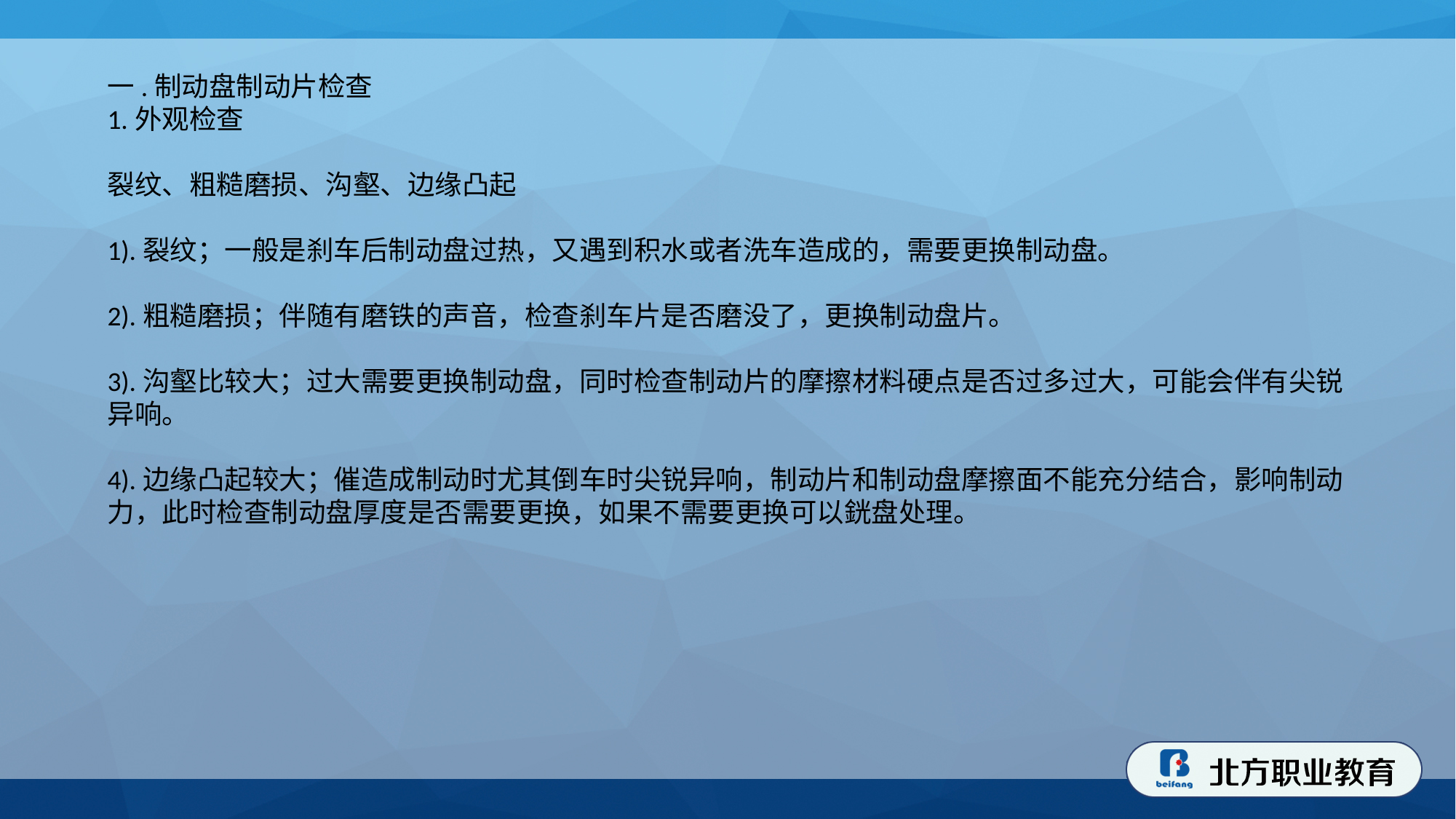

一.制动盘制动片检查
1.外观检查

裂纹、粗糙磨损、沟壑、边缘凸起

1).裂纹；一般是刹车后制动盘过热，又遇到积水或者洗车造成的，需要更换制动盘。

2).粗糙磨损；伴随有磨铁的声音，检查刹车片是否磨没了，更换制动盘片。

3).沟壑比较大；过大需要更换制动盘，同时检查制动片的摩擦材料硬点是否过多过大，可能会伴有尖锐异响。

4).边缘凸起较大；催造成制动时尤其倒车时尖锐异响，制动片和制动盘摩擦面不能充分结合，影响制动力，此时检查制动盘厚度是否需要更换，如果不需要更换可以銧盘处理。